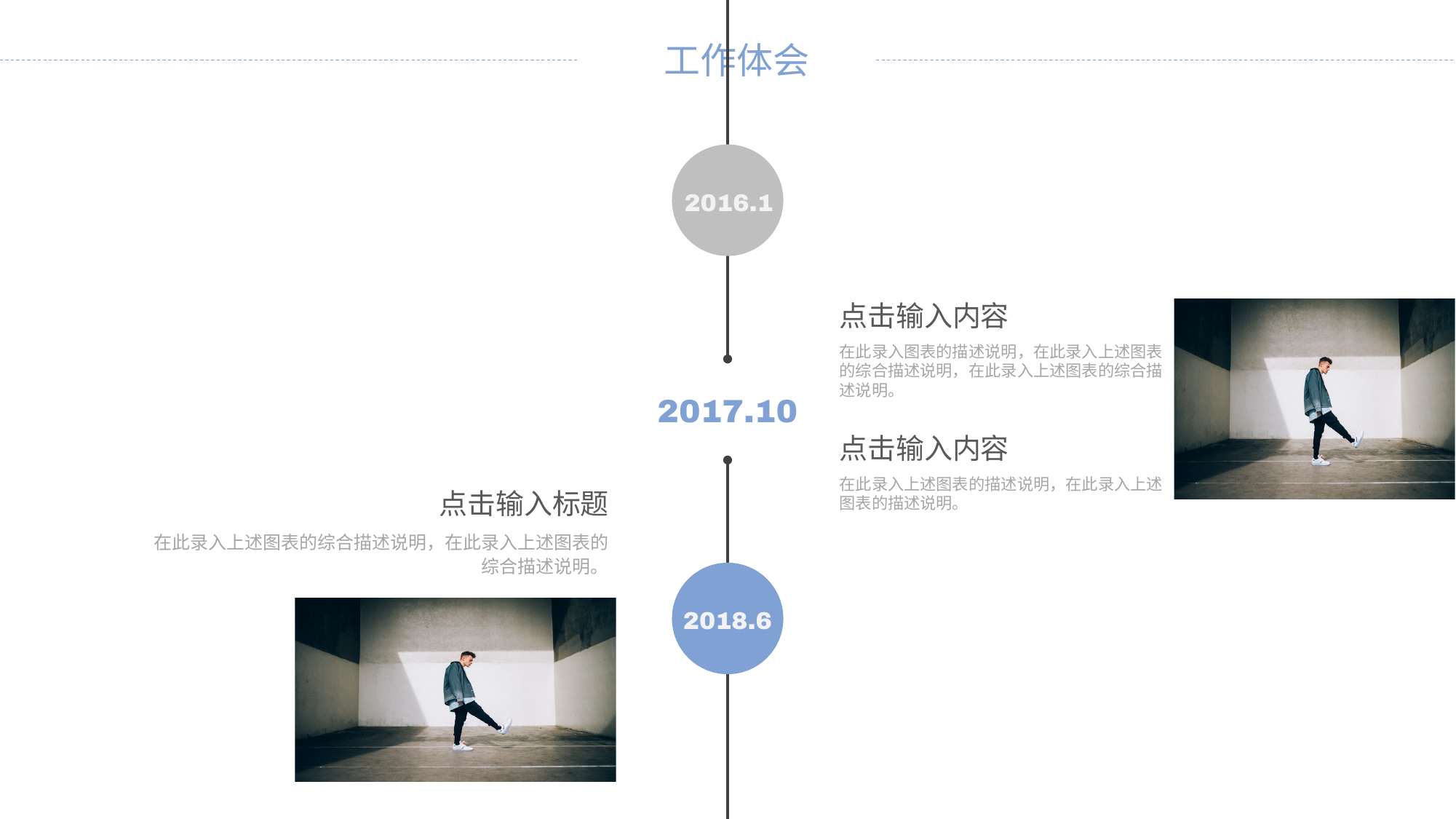

2016.1
点击输入内容

在此录入图表的描述说明，在此录入上述图表的综合描述说明，在此录入上述图表的综合描述说明。
2017.10
点击输入内容
在此录入上述图表的描述说明，在此录入上述图表的描述说明。
点击输入标题
在此录入上述图表的综合描述说明，在此录入上述图表的综合描述说明。

2018.6